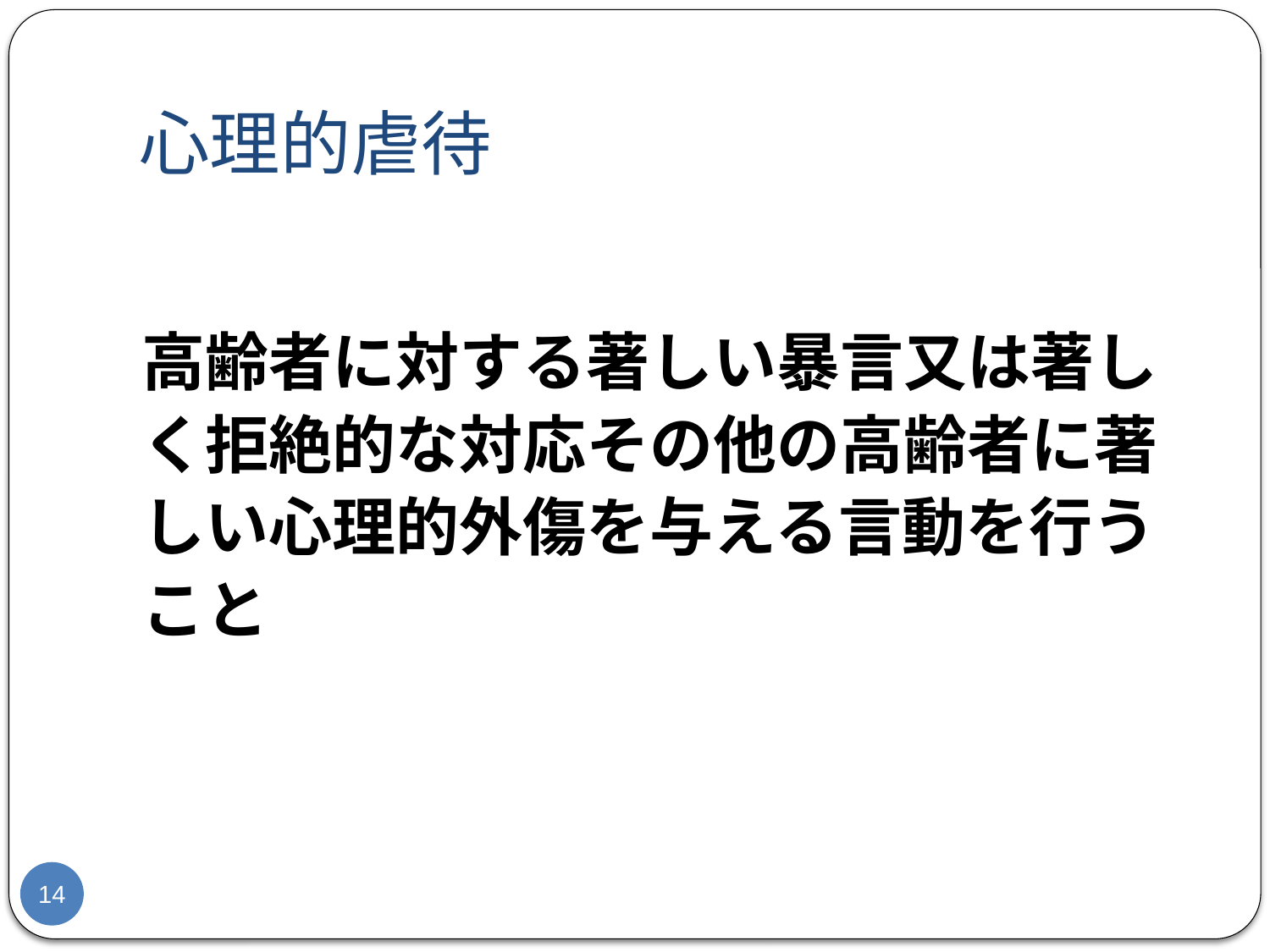

# 心理的虐待

高齢者に対する著しい暴言又は著し
く拒絶的な対応その他の高齢者に著
しい心理的外傷を与える言動を行う
こと

14